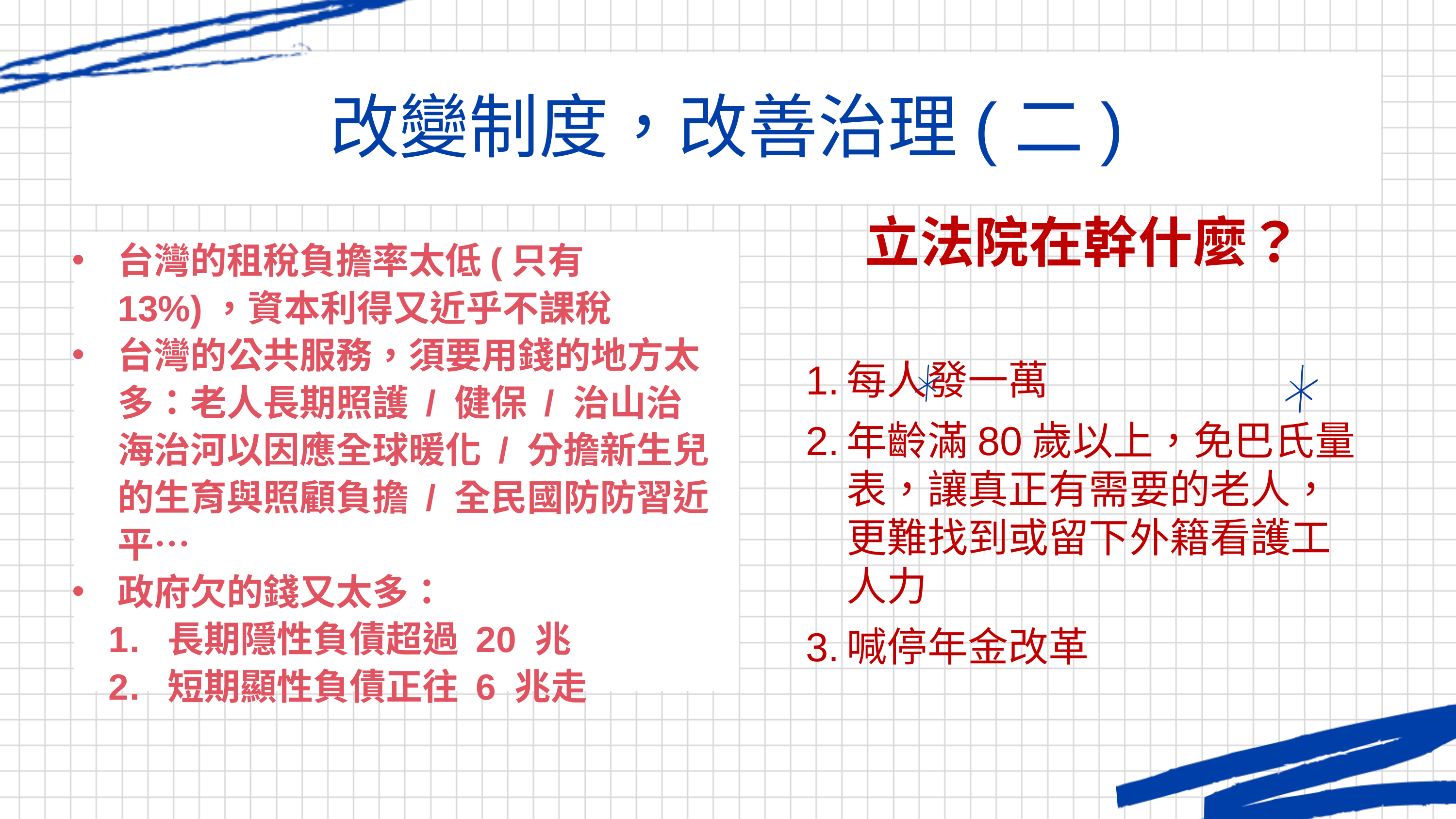

改變制度，改善治理(二)
立法院在幹什麼？

台灣的租稅負擔率太低(只有 13%)，資本利得又近乎不課稅
台灣的公共服務，須要用錢的地方太多：老人長期照護 / 健保 / 治山治海治河以因應全球暖化 / 分擔新生兒的生育與照顧負擔 / 全民國防防習近平…
政府欠的錢又太多：
長期隱性負債超過 20 兆
短期顯性負債正往 6 兆走

每人發一萬
年齡滿80歲以上，免巴氏量表，讓真正有需要的老人，更難找到或留下外籍看護工人力
喊停年金改革